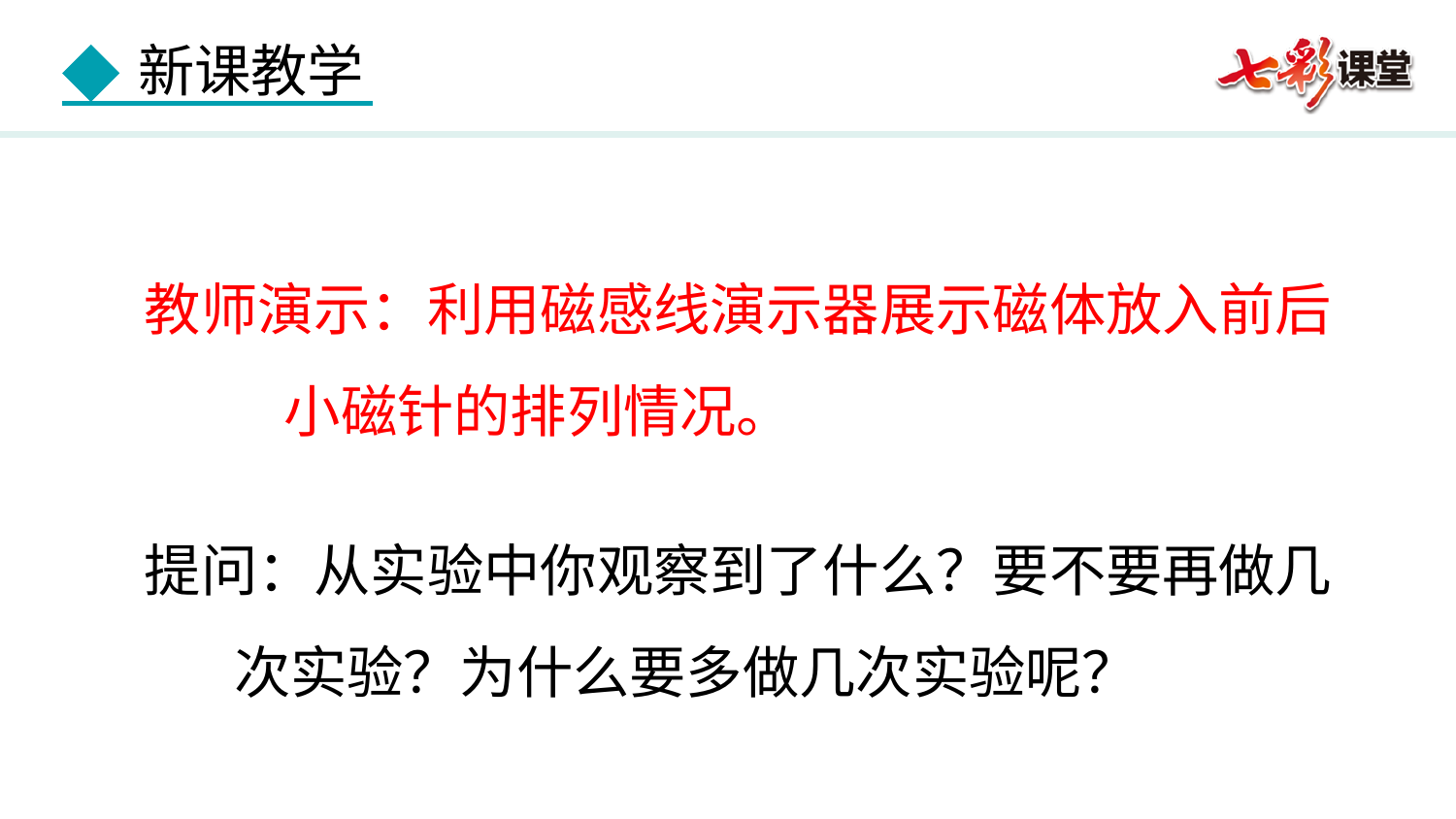

教师演示：利用磁感线演示器展示磁体放入前后
          小磁针的排列情况。
提问：从实验中你观察到了什么？要不要再做几
      次实验？为什么要多做几次实验呢？